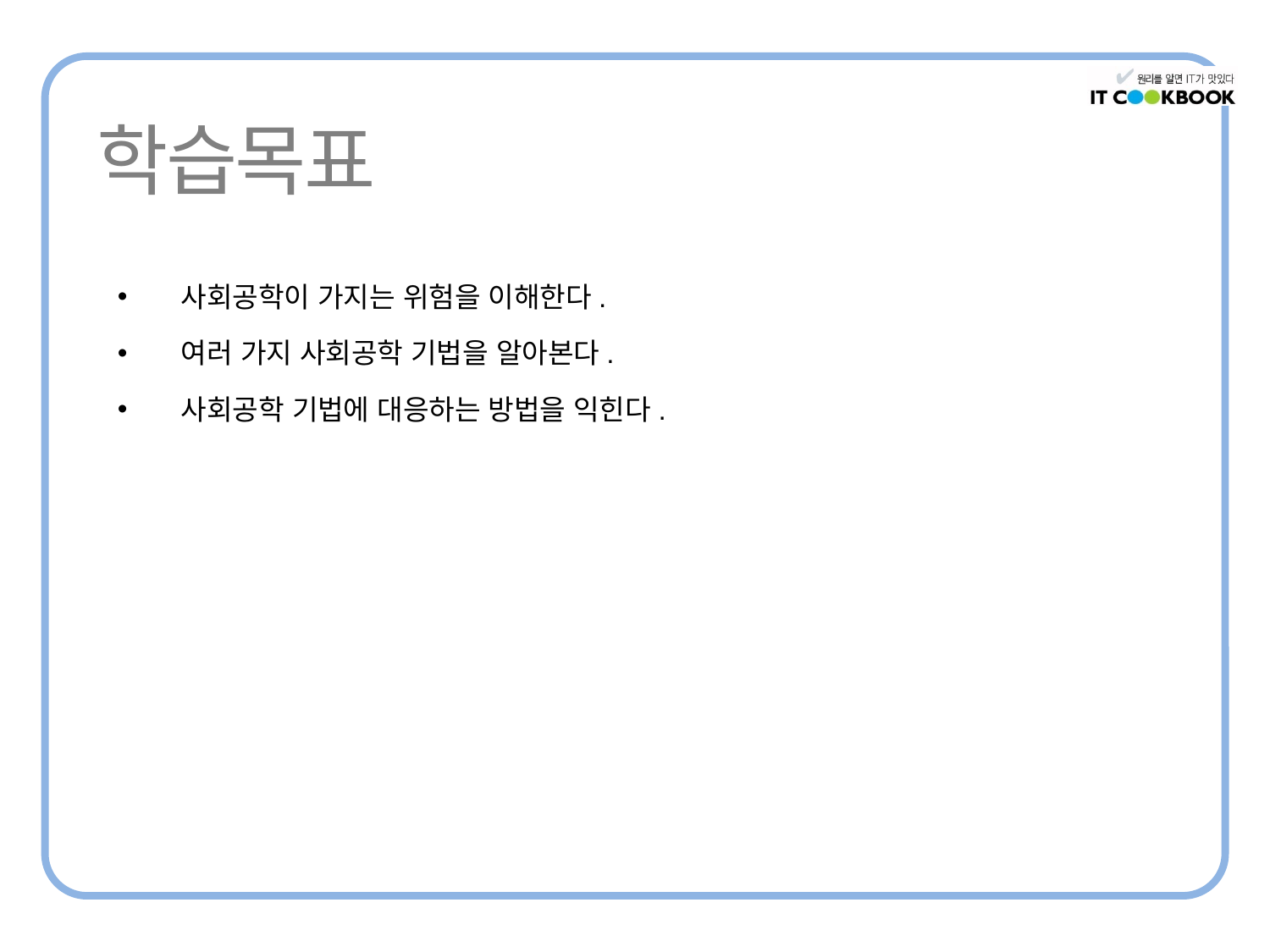

사회공학이 가지는 위험을 이해한다.
여러 가지 사회공학 기법을 알아본다.
사회공학 기법에 대응하는 방법을 익힌다.